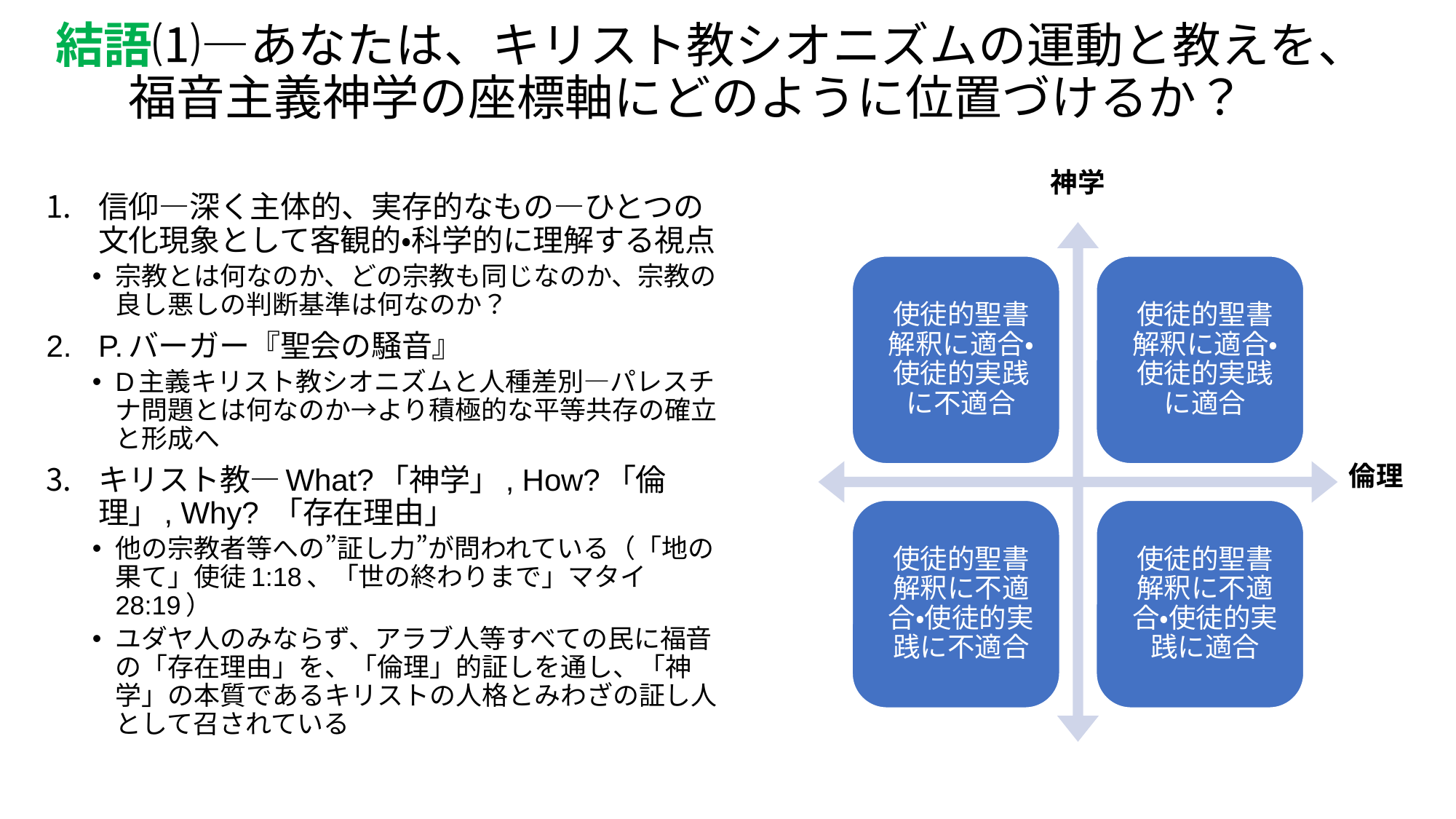

# 結語⑴―あなたは、キリスト教シオニズムの運動と教えを、福音主義神学の座標軸にどのように位置づけるか？
神学
信仰―深く主体的、実存的なもの―ひとつの文化現象として客観的・科学的に理解する視点
宗教とは何なのか、どの宗教も同じなのか、宗教の良し悪しの判断基準は何なのか？
P.バーガー『聖会の騒音』
D主義キリスト教シオニズムと人種差別―パレスチナ問題とは何なのか→より積極的な平等共存の確立と形成へ
キリスト教―What?「神学」, How?「倫理」, Why? 「存在理由」
他の宗教者等への”証し力”が問われている（「地の果て」使徒1:18、「世の終わりまで」マタイ28:19）
ユダヤ人のみならず、アラブ人等すべての民に福音の「存在理由」を、「倫理」的証しを通し、「神学」の本質であるキリストの人格とみわざの証し人として召されている
使徒的聖書解釈に適合・使徒的実践に不適合
使徒的聖書解釈に適合・使徒的実践に適合
使徒的聖書解釈に不適合・使徒的実践に不適合
使徒的聖書解釈に不適合・使徒的実践に適合
倫理